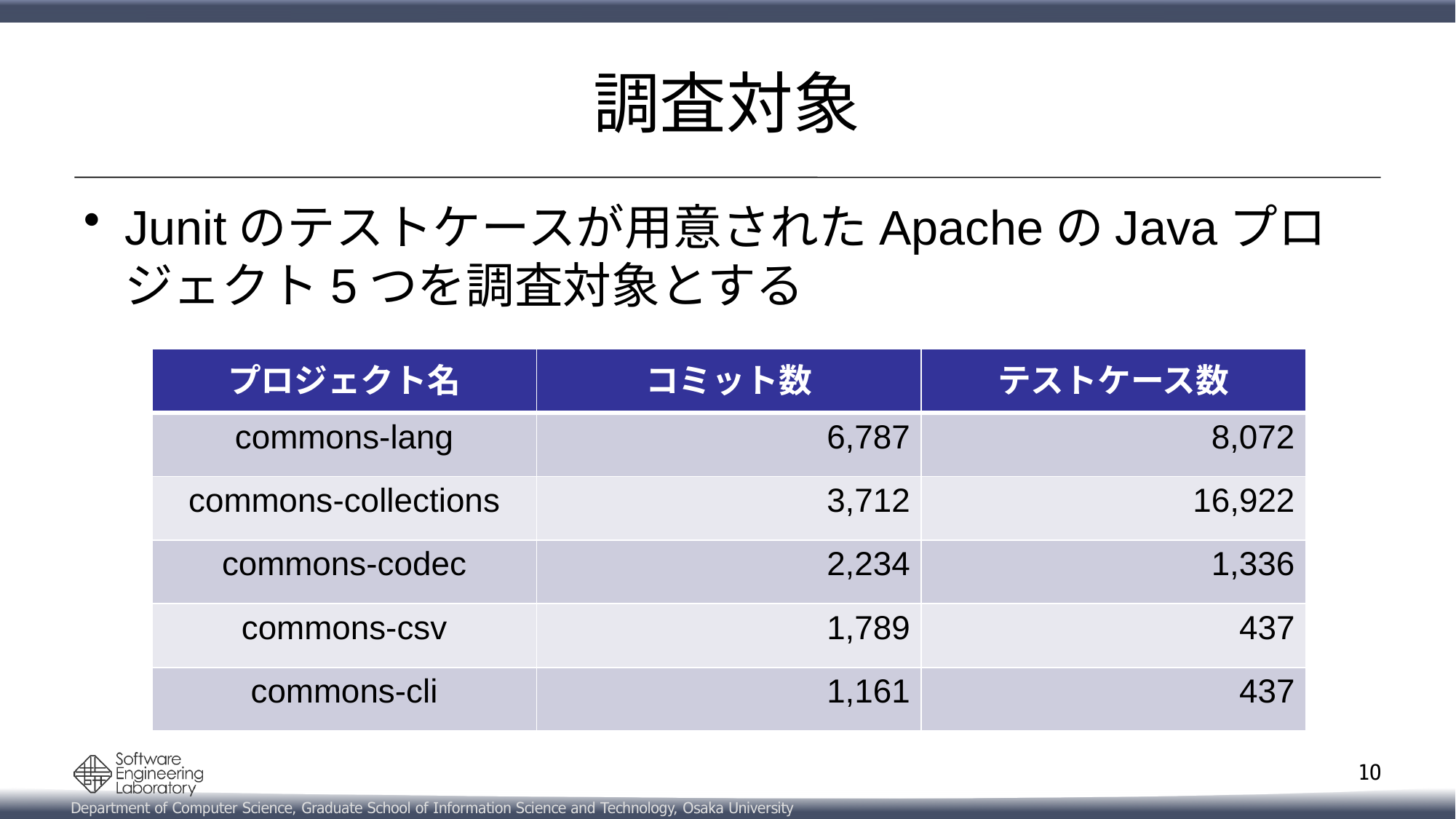

# 調査対象
Junitのテストケースが用意されたApacheのJavaプロジェクト5つを調査対象とする

| プロジェクト名 | コミット数 | テストケース数 |
| --- | --- | --- |
| commons-lang | 6,787 | 8,072 |
| commons-collections | 3,712 | 16,922 |
| commons-codec | 2,234 | 1,336 |
| commons-csv | 1,789 | 437 |
| commons-cli | 1,161 | 437 |
10